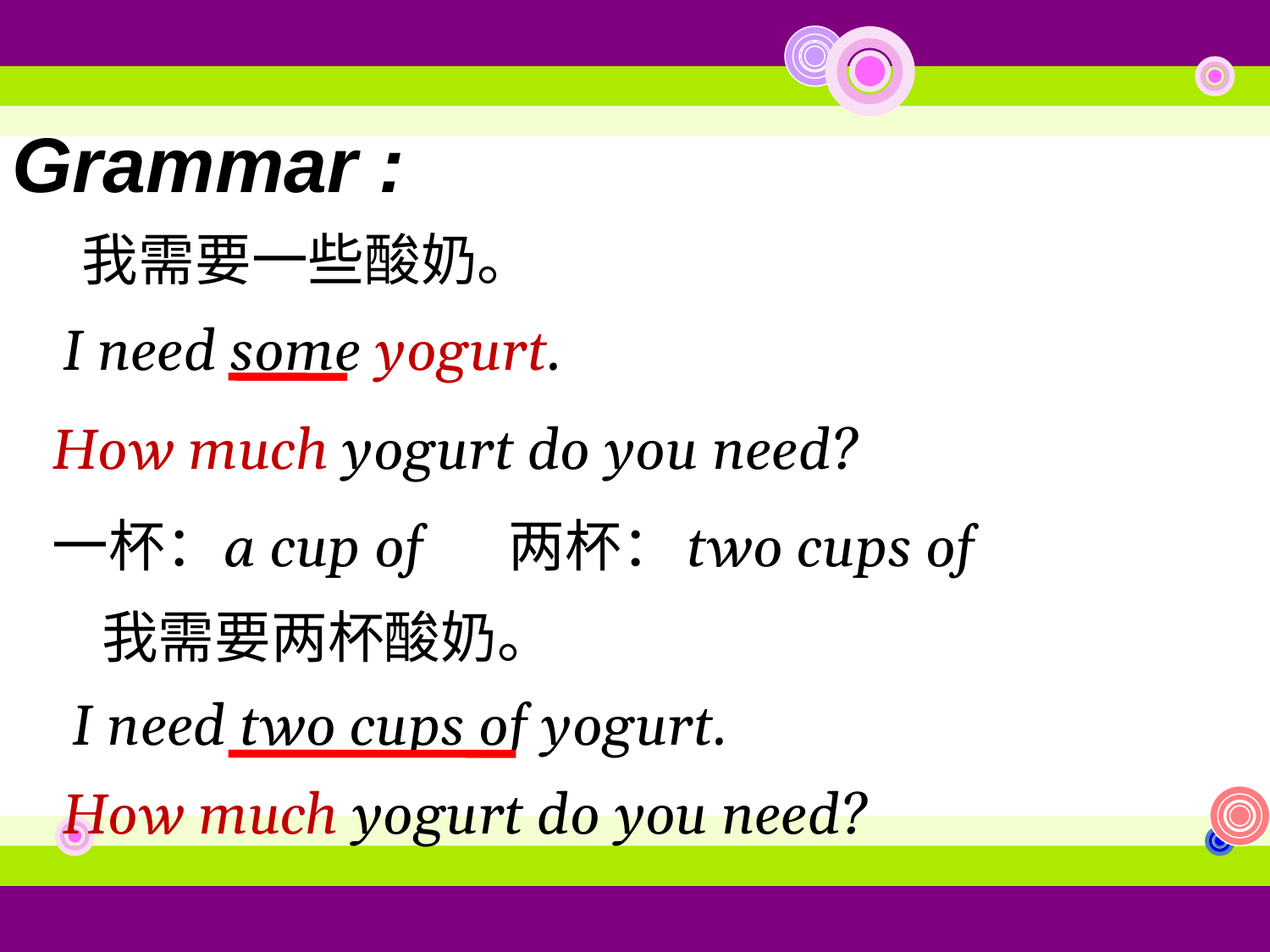

Grammar :
我需要一些酸奶。
I need some yogurt.
How much yogurt do you need?
一杯：
 a cup of
两杯：
two cups of
我需要两杯酸奶。
I need two cups of yogurt.
How much yogurt do you need?